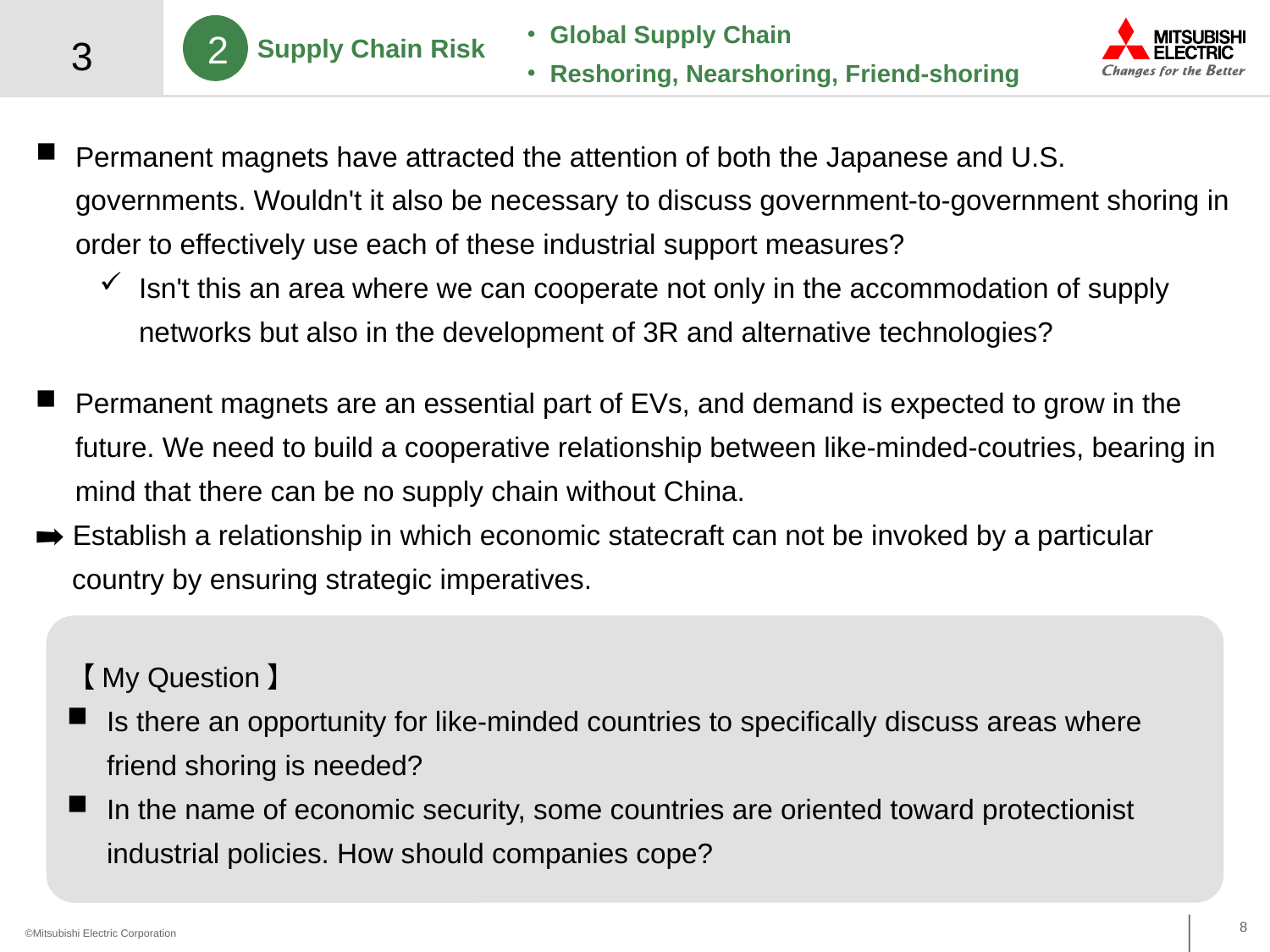

3
・Global Supply Chain
・Reshoring, Nearshoring, Friend-shoring
2
Supply Chain Risk
Permanent magnets have attracted the attention of both the Japanese and U.S. governments. Wouldn't it also be necessary to discuss government-to-government shoring in order to effectively use each of these industrial support measures?
Isn't this an area where we can cooperate not only in the accommodation of supply networks but also in the development of 3R and alternative technologies?
Permanent magnets are an essential part of EVs, and demand is expected to grow in the future. We need to build a cooperative relationship between like-minded-coutries, bearing in mind that there can be no supply chain without China.
➡ Establish a relationship in which economic statecraft can not be invoked by a particular country by ensuring strategic imperatives.
【My Question】
Is there an opportunity for like-minded countries to specifically discuss areas where friend shoring is needed?
In the name of economic security, some countries are oriented toward protectionist industrial policies. How should companies cope?
8